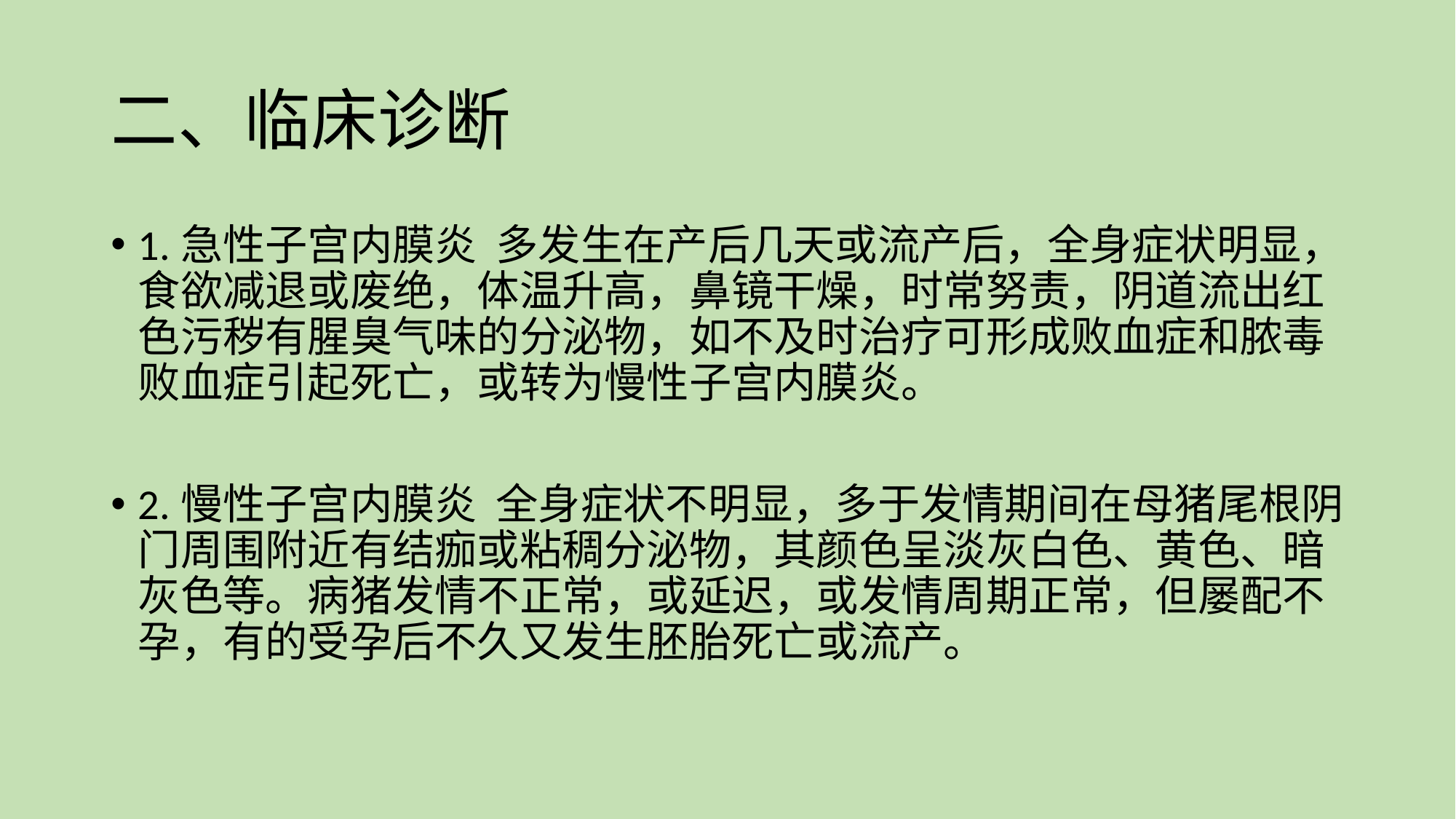

# 二、临床诊断
1.急性子宫内膜炎  多发生在产后几天或流产后，全身症状明显，食欲减退或废绝，体温升高，鼻镜干燥，时常努责，阴道流出红色污秽有腥臭气味的分泌物，如不及时治疗可形成败血症和脓毒败血症引起死亡，或转为慢性子宫内膜炎。

2.慢性子宫内膜炎  全身症状不明显，多于发情期间在母猪尾根阴门周围附近有结痂或粘稠分泌物，其颜色呈淡灰白色、黄色、暗灰色等。病猪发情不正常，或延迟，或发情周期正常，但屡配不孕，有的受孕后不久又发生胚胎死亡或流产。